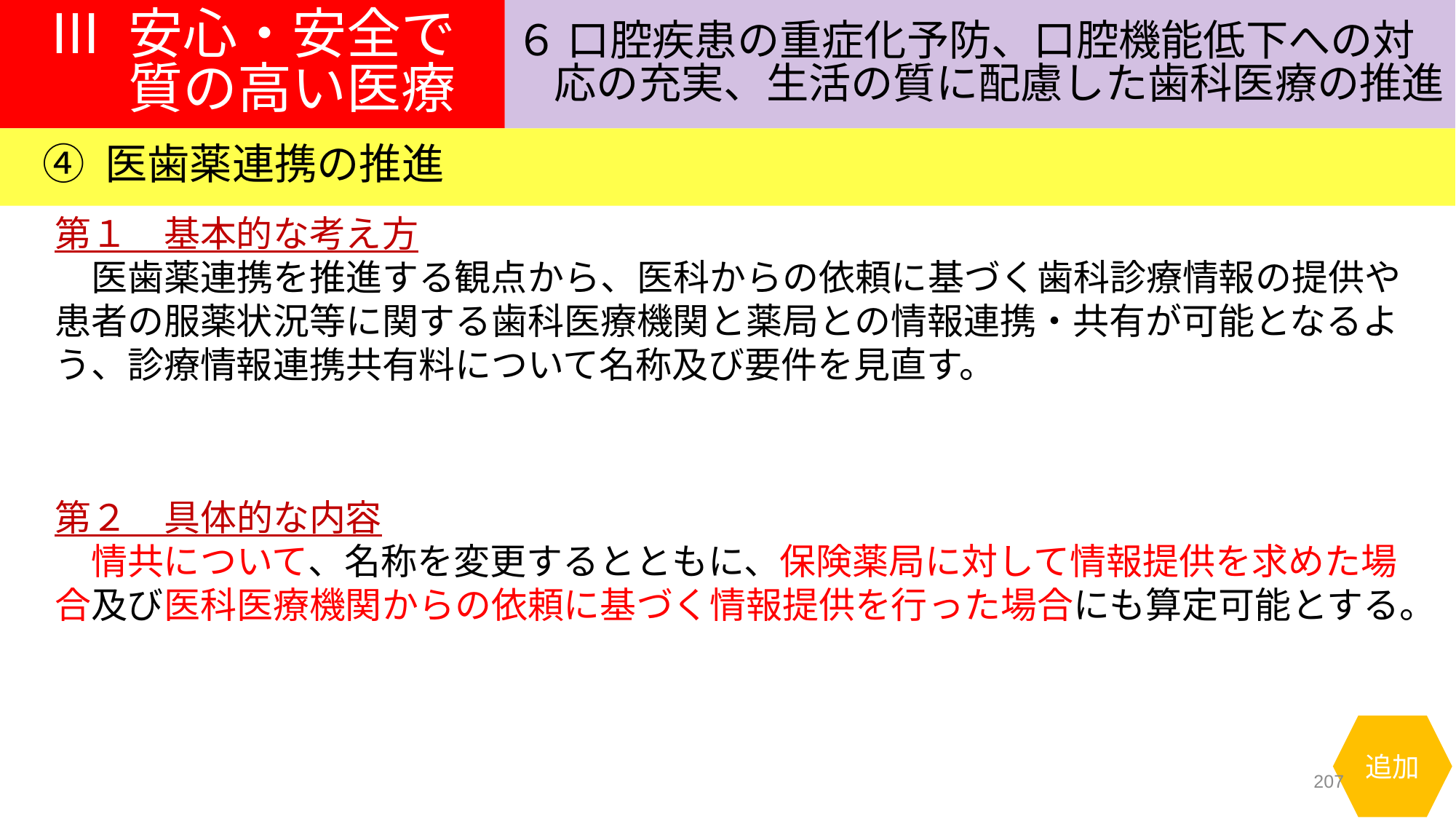

Ⅲ 安心・安全で
質の高い医療
６ 口腔疾患の重症化予防、口腔機能低下への対
応の充実、生活の質に配慮した歯科医療の推進
④ 医歯薬連携の推進
第１　基本的な考え方
　医歯薬連携を推進する観点から、医科からの依頼に基づく歯科診療情報の提供や患者の服薬状況等に関する歯科医療機関と薬局との情報連携・共有が可能となるよう、診療情報連携共有料について名称及び要件を見直す。

第２　具体的な内容
　情共について、名称を変更するとともに、保険薬局に対して情報提供を求めた場合及び医科医療機関からの依頼に基づく情報提供を行った場合にも算定可能とする。
追加
207